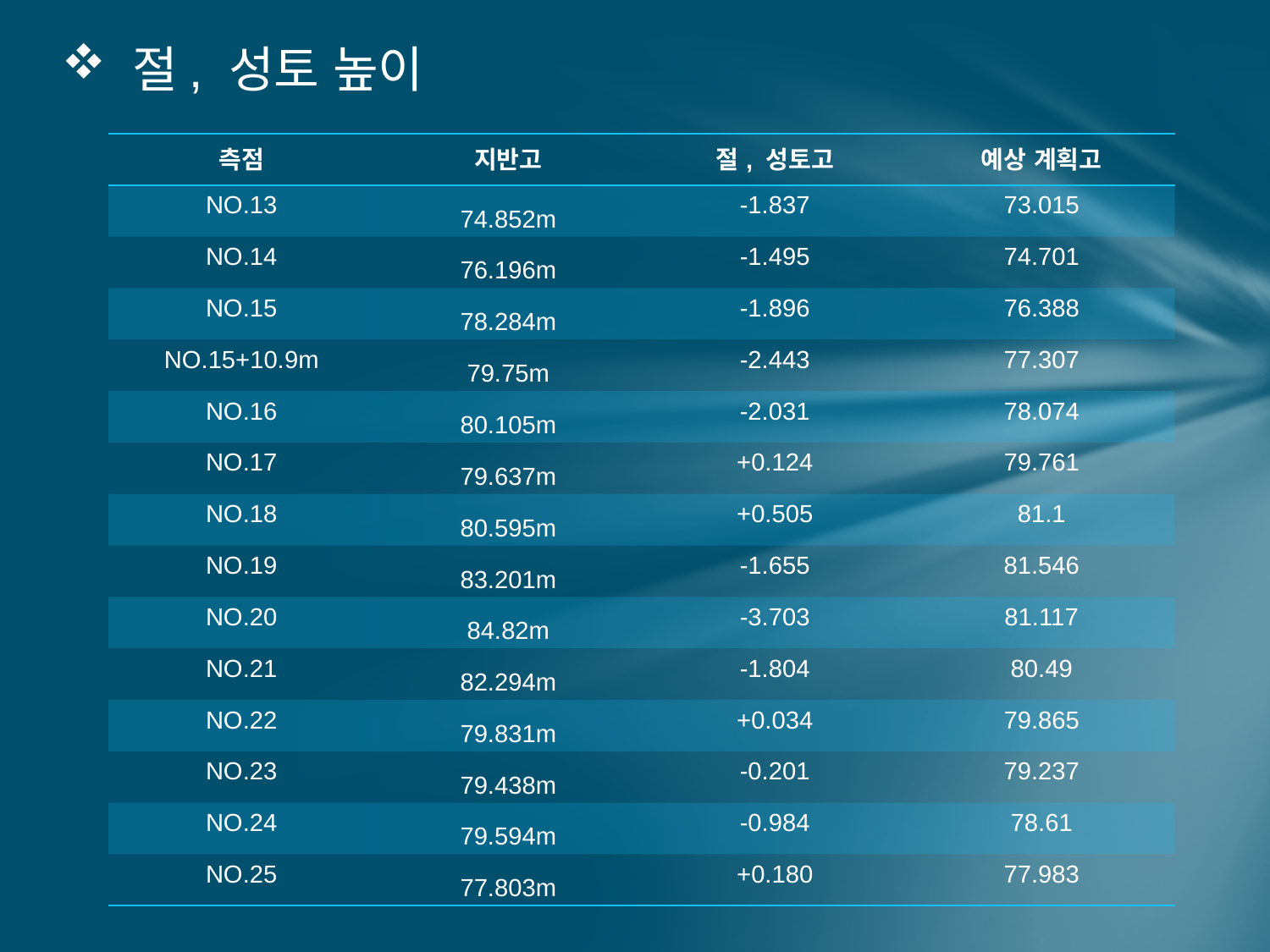

# 절, 성토 높이
| 측점 | 지반고 | 절, 성토고 | 예상 계획고 |
| --- | --- | --- | --- |
| NO.13 | 74.852m | -1.837 | 73.015 |
| NO.14 | 76.196m | -1.495 | 74.701 |
| NO.15 | 78.284m | -1.896 | 76.388 |
| NO.15+10.9m | 79.75m | -2.443 | 77.307 |
| NO.16 | 80.105m | -2.031 | 78.074 |
| NO.17 | 79.637m | +0.124 | 79.761 |
| NO.18 | 80.595m | +0.505 | 81.1 |
| NO.19 | 83.201m | -1.655 | 81.546 |
| NO.20 | 84.82m | -3.703 | 81.117 |
| NO.21 | 82.294m | -1.804 | 80.49 |
| NO.22 | 79.831m | +0.034 | 79.865 |
| NO.23 | 79.438m | -0.201 | 79.237 |
| NO.24 | 79.594m | -0.984 | 78.61 |
| NO.25 | 77.803m | +0.180 | 77.983 |